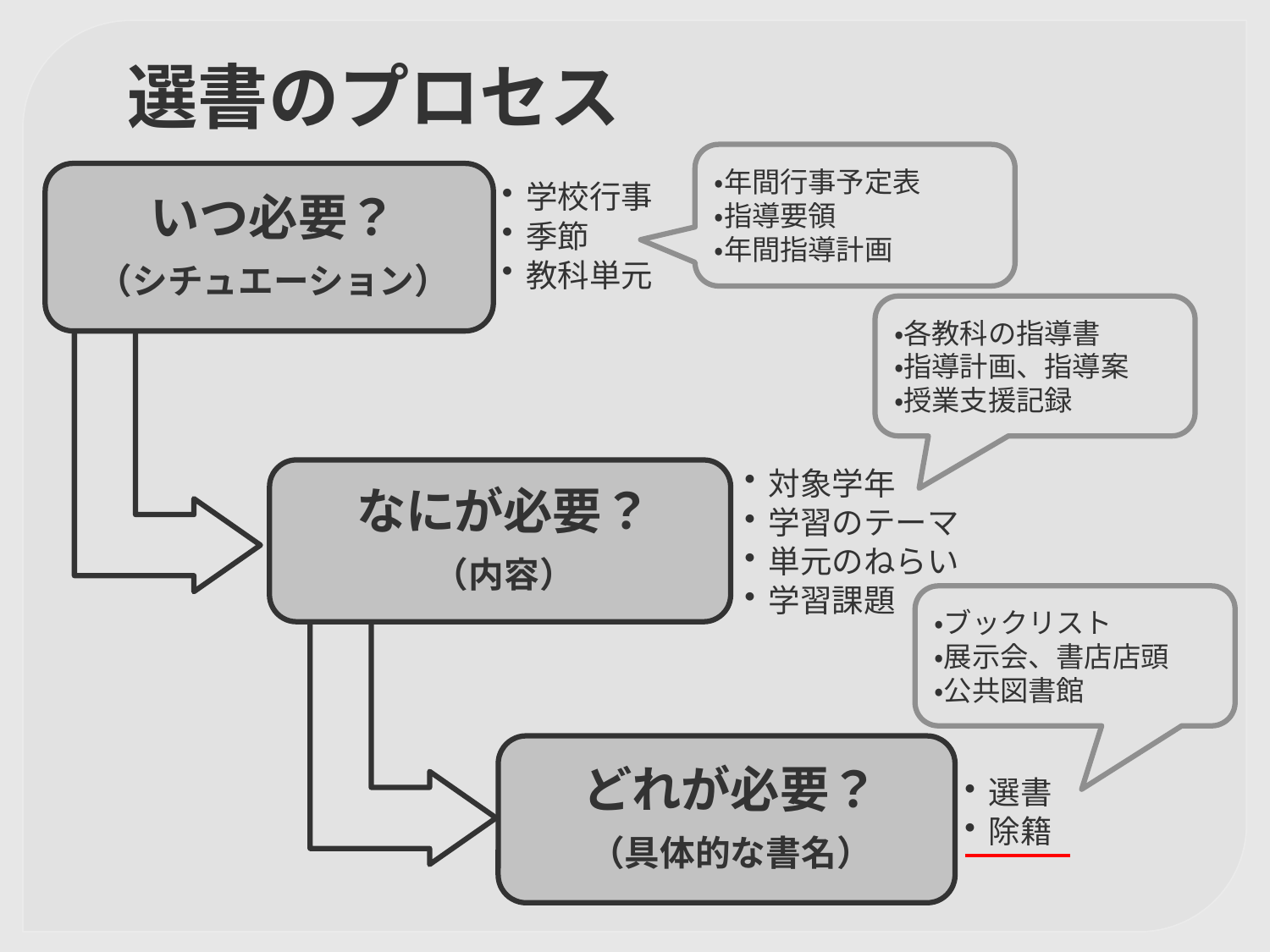

選書のプロセス
いつ必要？
（シチュエーション）
学校行事
季節
教科単元

なにが必要？
（内容）
対象学年
学習のテーマ
単元のねらい
学習課題
どれが必要？
（具体的な書名）
選書
除籍
・年間行事予定表
・指導要領
・年間指導計画
・各教科の指導書
・指導計画、指導案
・授業支援記録
・ブックリスト
・展示会、書店店頭
・公共図書館